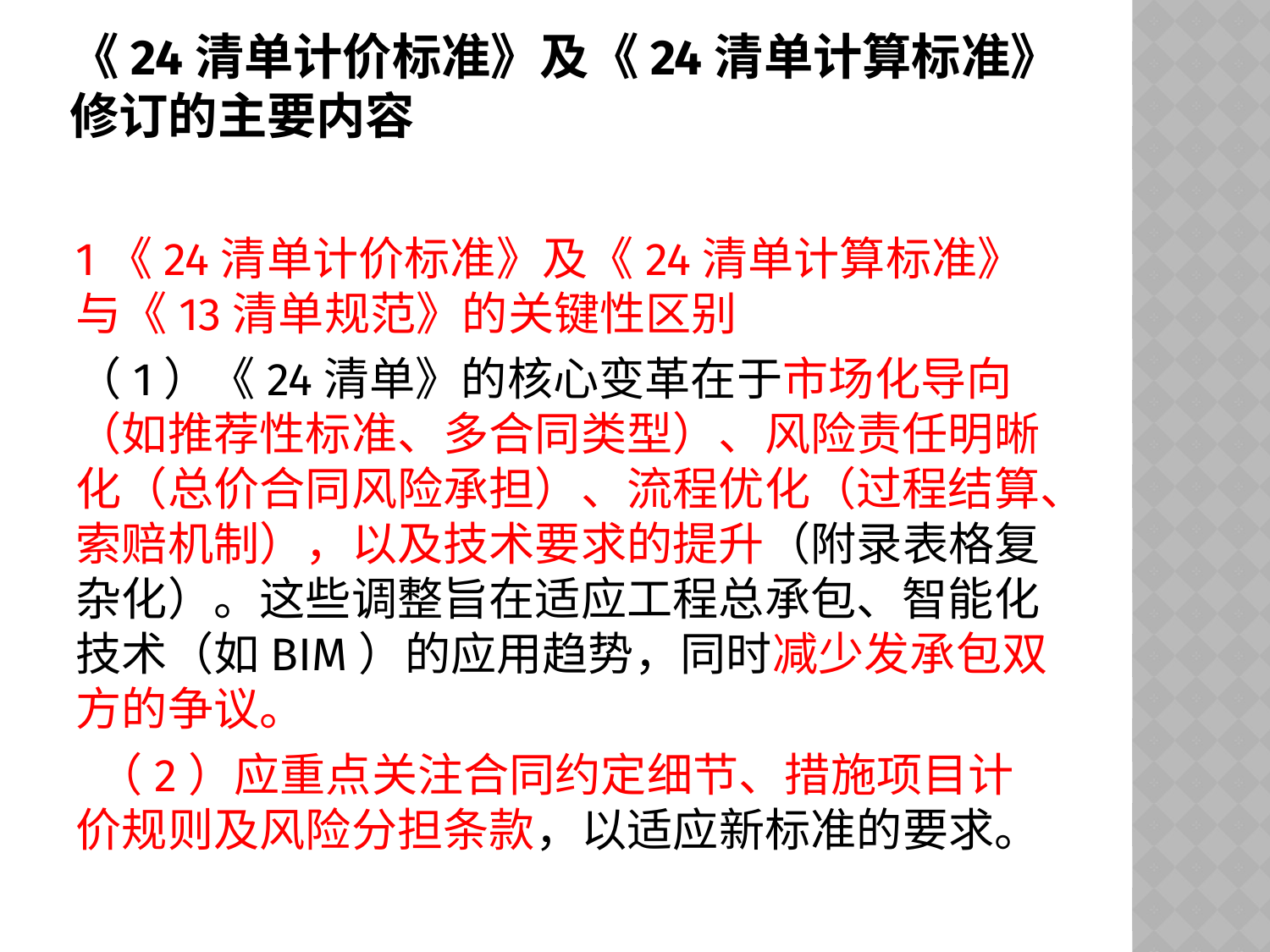

# 《24清单计价标准》及《24清单计算标准》修订的主要内容
1《24清单计价标准》及《24清单计算标准》与《13清单规范》的关键性区别
（1）《24清单》的核心变革在于市场化导向（如推荐性标准、多合同类型）、风险责任明晰化（总价合同风险承担）、流程优化（过程结算、索赔机制），以及技术要求的提升（附录表格复杂化）。这些调整旨在适应工程总承包、智能化技术（如BIM）的应用趋势，同时减少发承包双方的争议。
 （2）应重点关注合同约定细节、措施项目计价规则及风险分担条款，以适应新标准的要求。